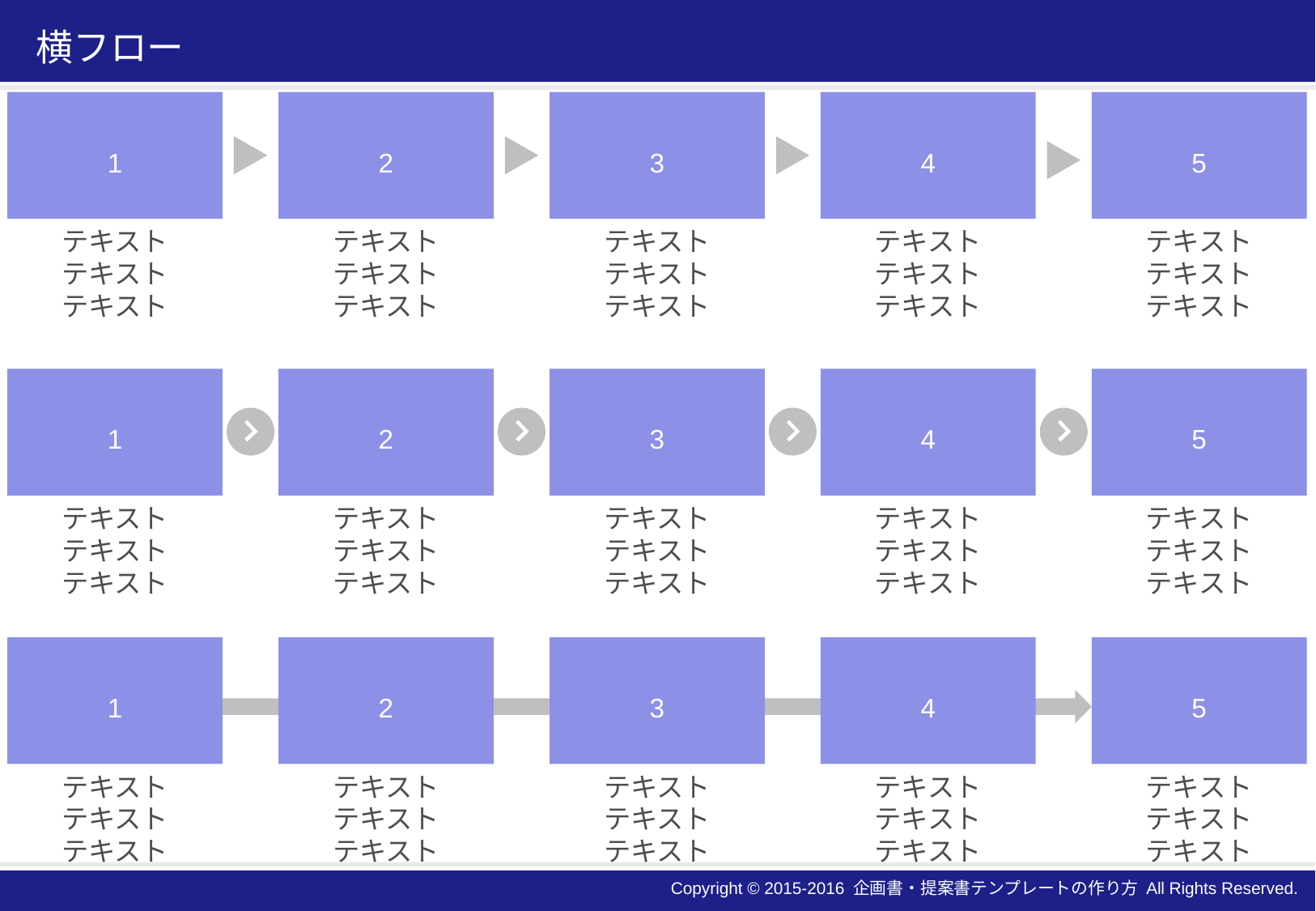

# 横フロー
1
2
3
4
5

テキスト
テキスト
テキスト
テキスト
テキスト
テキスト
テキスト
テキスト
テキスト
テキスト
テキスト
テキスト
テキスト
テキスト
テキスト

1
2
3
4
5

テキスト
テキスト
テキスト
テキスト
テキスト
テキスト
テキスト
テキスト
テキスト
テキスト
テキスト
テキスト
テキスト
テキスト
テキスト
1
2
3
4
5
テキスト
テキスト
テキスト
テキスト
テキスト
テキスト
テキスト
テキスト
テキスト
テキスト
テキスト
テキスト
テキスト
テキスト
テキスト